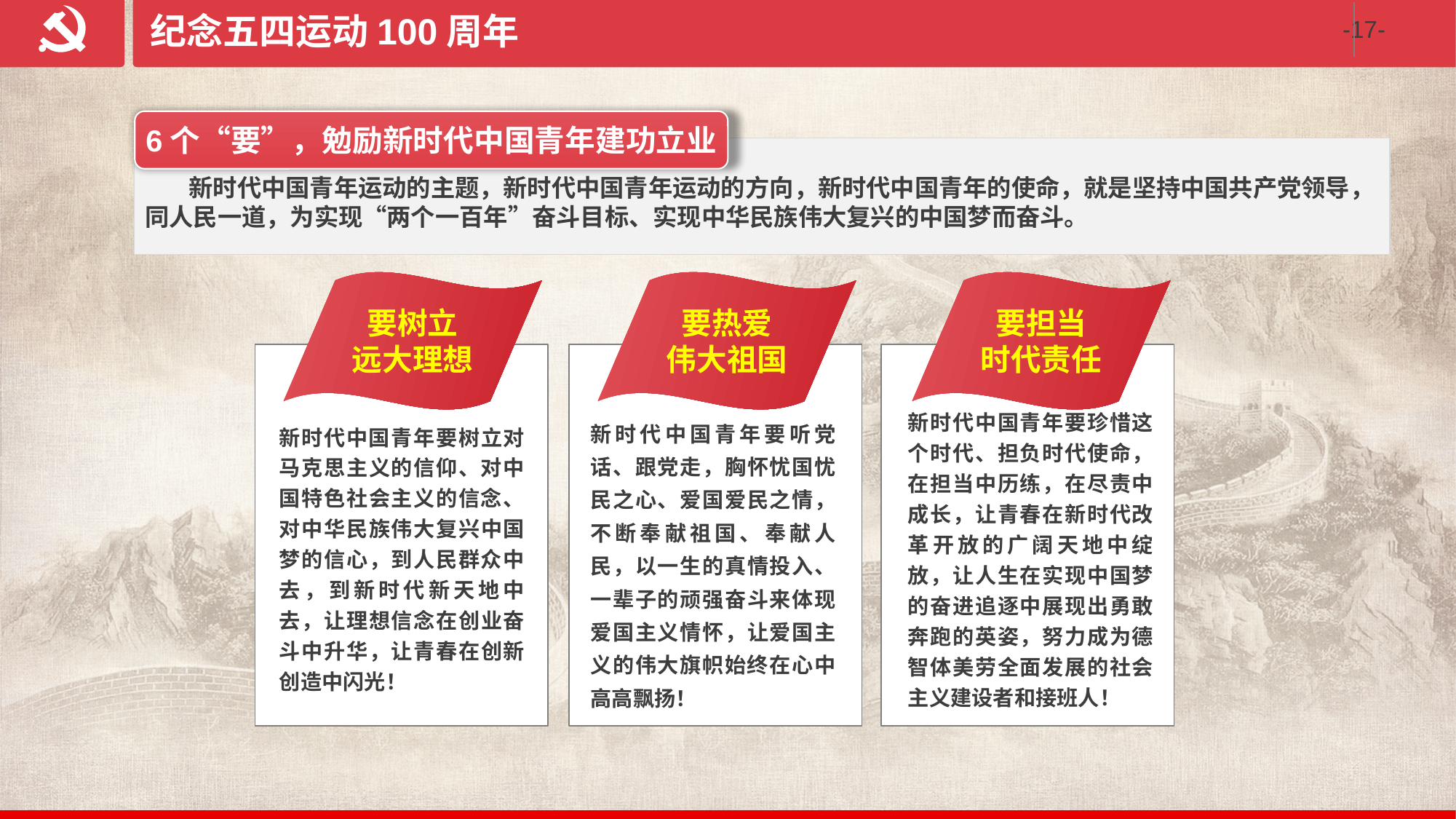

纪念五四运动100周年
6个“要”，勉励新时代中国青年建功立业

       新时代中国青年运动的主题，新时代中国青年运动的方向，新时代中国青年的使命，就是坚持中国共产党领导，同人民一道，为实现“两个一百年”奋斗目标、实现中华民族伟大复兴的中国梦而奋斗。
要树立
远大理想
要热爱
伟大祖国
要担当
时代责任

新时代中国青年要珍惜这个时代、担负时代使命，在担当中历练，在尽责中成长，让青春在新时代改革开放的广阔天地中绽放，让人生在实现中国梦的奋进追逐中展现出勇敢奔跑的英姿，努力成为德智体美劳全面发展的社会主义建设者和接班人！
新时代中国青年要听党话、跟党走，胸怀忧国忧民之心、爱国爱民之情，不断奉献祖国、奉献人民，以一生的真情投入、一辈子的顽强奋斗来体现爱国主义情怀，让爱国主义的伟大旗帜始终在心中高高飘扬！
新时代中国青年要树立对马克思主义的信仰、对中国特色社会主义的信念、对中华民族伟大复兴中国梦的信心，到人民群众中去，到新时代新天地中去，让理想信念在创业奋斗中升华，让青春在创新创造中闪光！